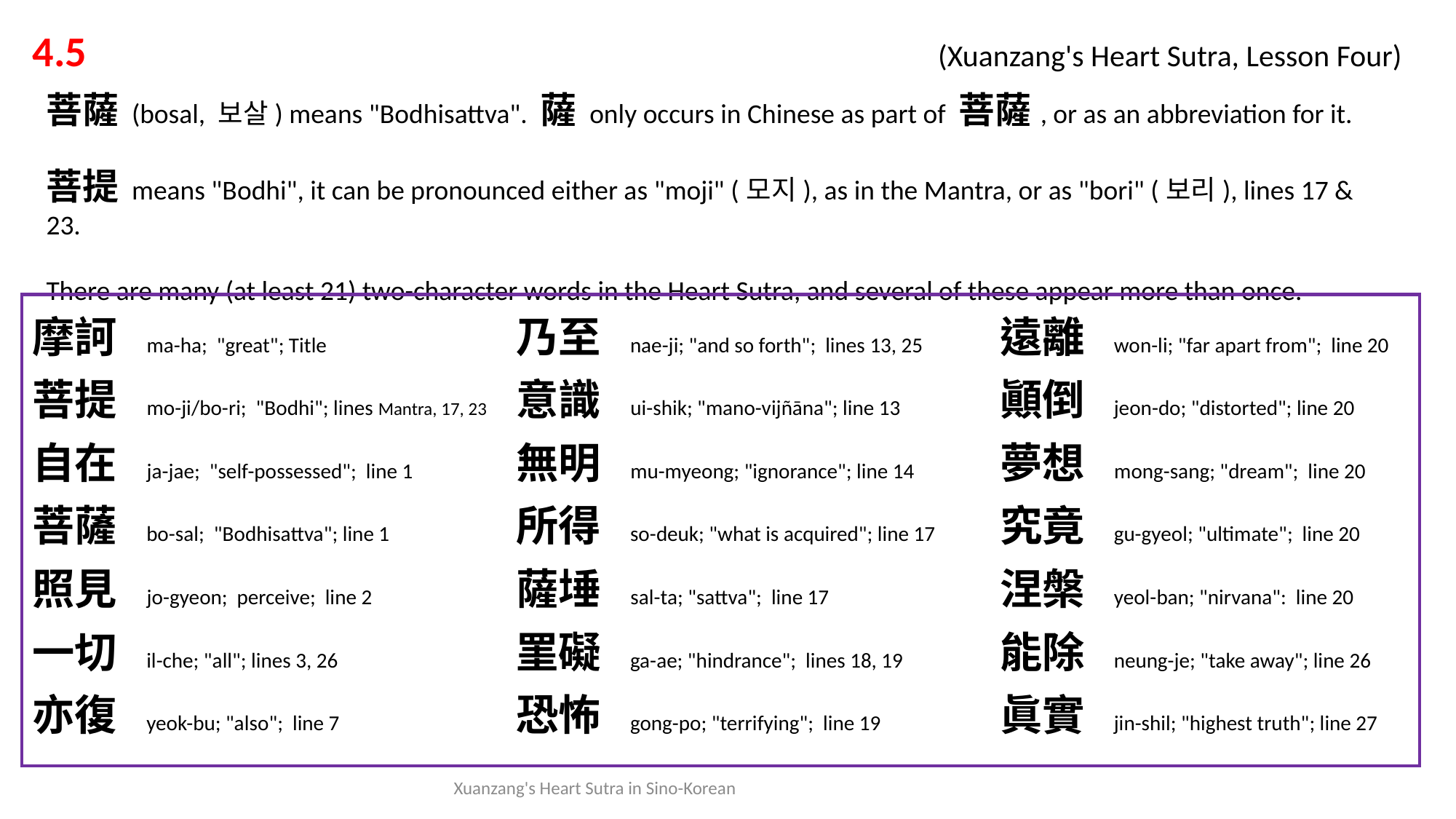

4.5  			  			                          (Xuanzang's Heart Sutra, Lesson Four)
菩薩 (bosal, 보살) means "Bodhisattva". 薩 only occurs in Chinese as part of 菩薩, or as an abbreviation for it.

菩提 means "Bodhi", it can be pronounced either as "moji" (모지), as in the Mantra, or as "bori" (보리), lines 17 & 23.

There are many (at least 21) two-character words in the Heart Sutra, and several of these appear more than once.

摩訶  ma-ha;  "great"; Title
菩提  mo-ji/bo-ri;  "Bodhi"; lines Mantra, 17, 23
自在  ja-jae;  "self-possessed";  line 1
菩薩  bo-sal;  "Bodhisattva"; line 1
照見  jo-gyeon;  perceive;  line 2
一切  il-che; "all"; lines 3, 26
亦復  yeok-bu; "also";  line 7
乃至  nae-ji; "and so forth";  lines 13, 25
意識  ui-shik; "mano-vijñāna"; line 13
無明  mu-myeong; "ignorance"; line 14
所得  so-deuk; "what is acquired"; line 17
薩埵  sal-ta; "sattva";  line 17
罣礙  ga-ae; "hindrance";  lines 18, 19
恐怖  gong-po; "terrifying";  line 19
遠離  won-li; "far apart from";  line 20
顚倒  jeon-do; "distorted"; line 20
夢想  mong-sang; "dream";  line 20
究竟  gu-gyeol; "ultimate";  line 20
涅槃  yeol-ban; "nirvana":  line 20
能除  neung-je; "take away"; line 26
眞實  jin-shil; "highest truth"; line 27
Xuanzang's Heart Sutra in Sino-Korean